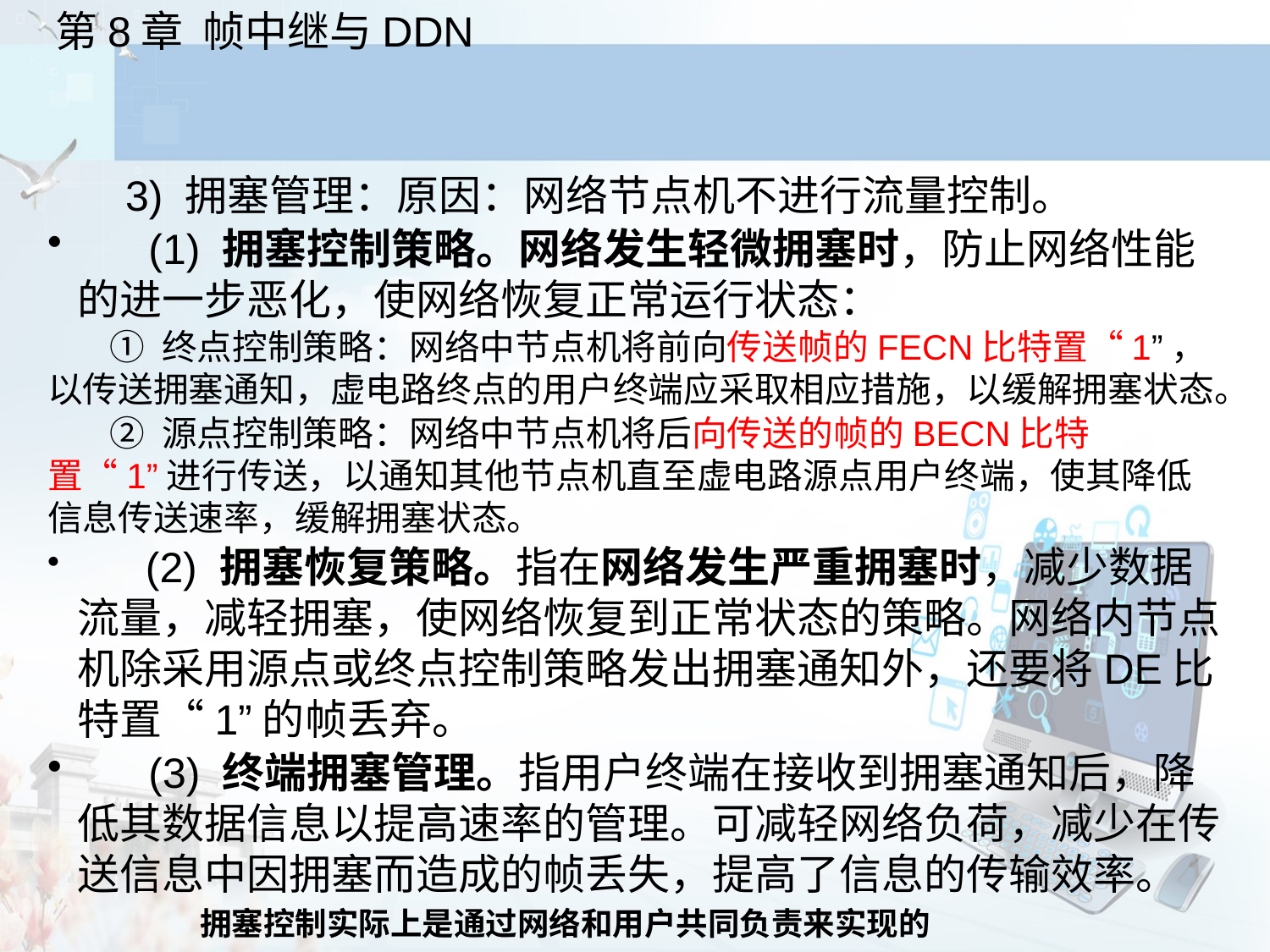

3) 拥塞管理：原因：网络节点机不进行流量控制。
      (1) 拥塞控制策略。网络发生轻微拥塞时，防止网络性能的进一步恶化，使网络恢复正常运行状态：
        ① 终点控制策略：网络中节点机将前向传送帧的FECN比特置“1”，以传送拥塞通知，虚电路终点的用户终端应采取相应措施，以缓解拥塞状态。
        ② 源点控制策略：网络中节点机将后向传送的帧的BECN比特置“1”进行传送，以通知其他节点机直至虚电路源点用户终端，使其降低信息传送速率，缓解拥塞状态。
       (2) 拥塞恢复策略。指在网络发生严重拥塞时，减少数据流量，减轻拥塞，使网络恢复到正常状态的策略。网络内节点机除采用源点或终点控制策略发出拥塞通知外，还要将DE比特置“1”的帧丢弃。
      (3) 终端拥塞管理。指用户终端在接收到拥塞通知后，降低其数据信息以提高速率的管理。可减轻网络负荷，减少在传送信息中因拥塞而造成的帧丢失，提高了信息的传输效率。
拥塞控制实际上是通过网络和用户共同负责来实现的